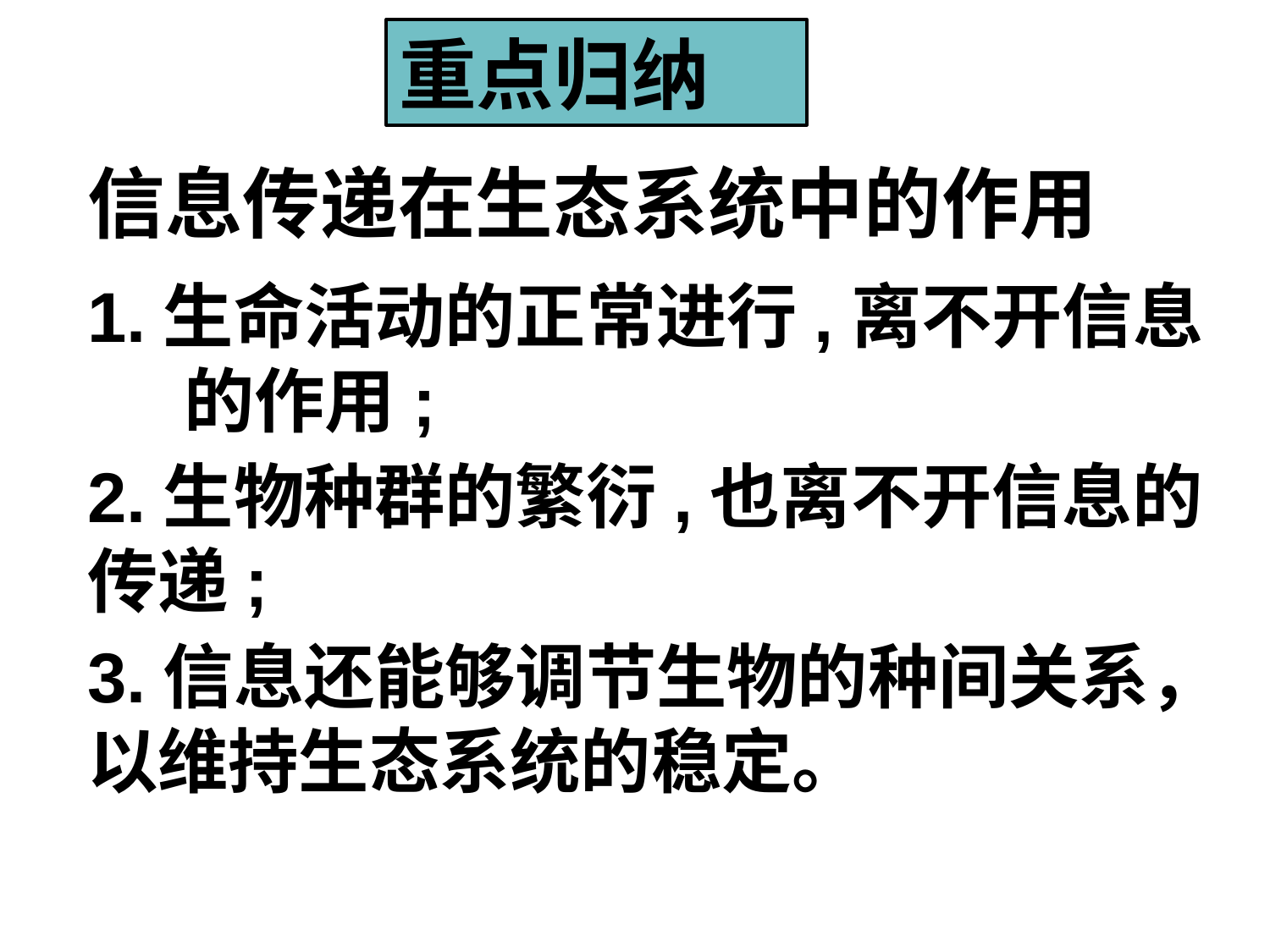

重点归纳
信息传递在生态系统中的作用
1.生命活动的正常进行,离不开信息         的作用;
2.生物种群的繁衍,也离不开信息的传递;
3.信息还能够调节生物的种间关系，以维持生态系统的稳定。